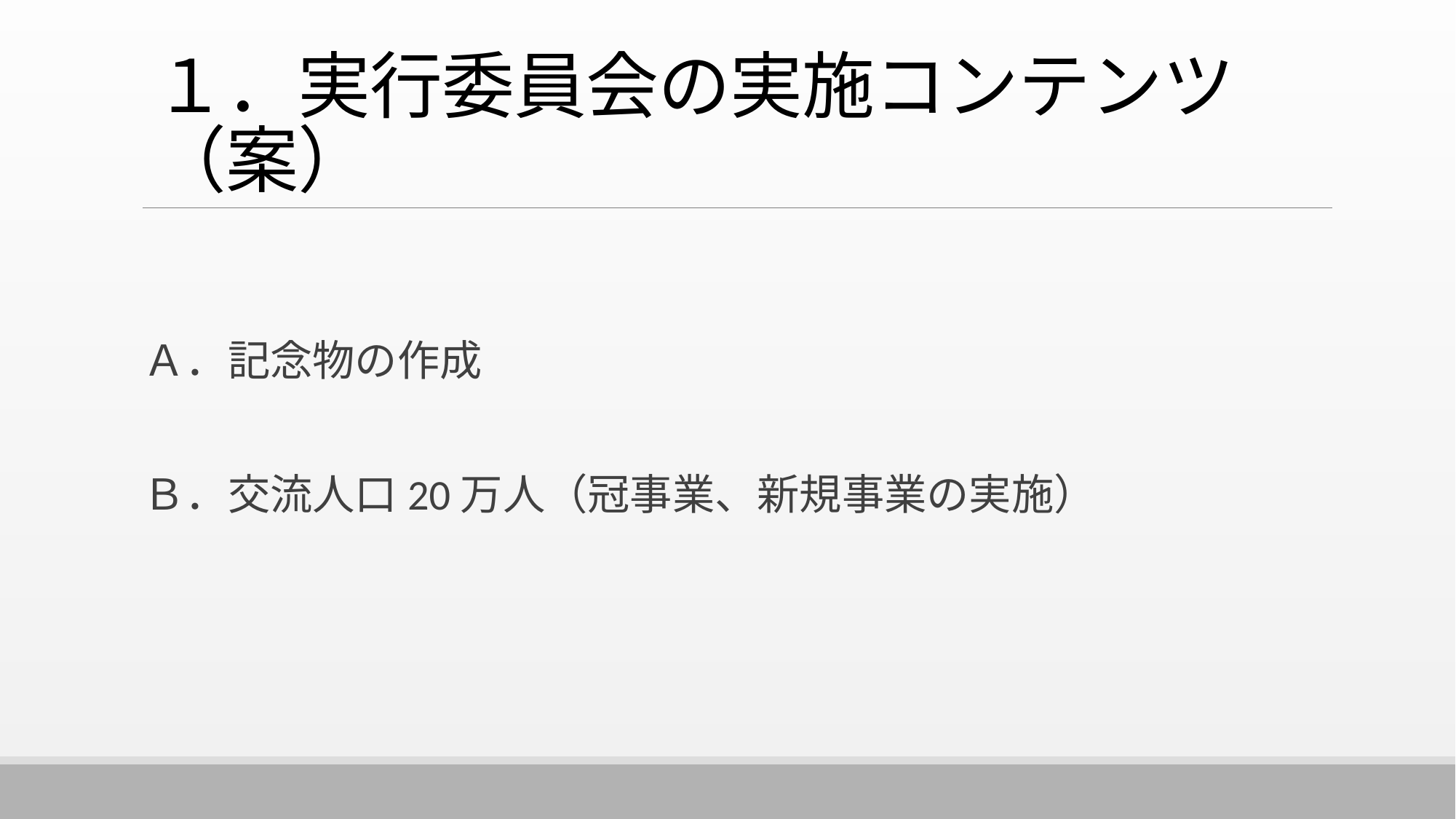

# １．実行委員会の実施コンテンツ（案）
Ａ．記念物の作成

Ｂ．交流人口20万人（冠事業、新規事業の実施）